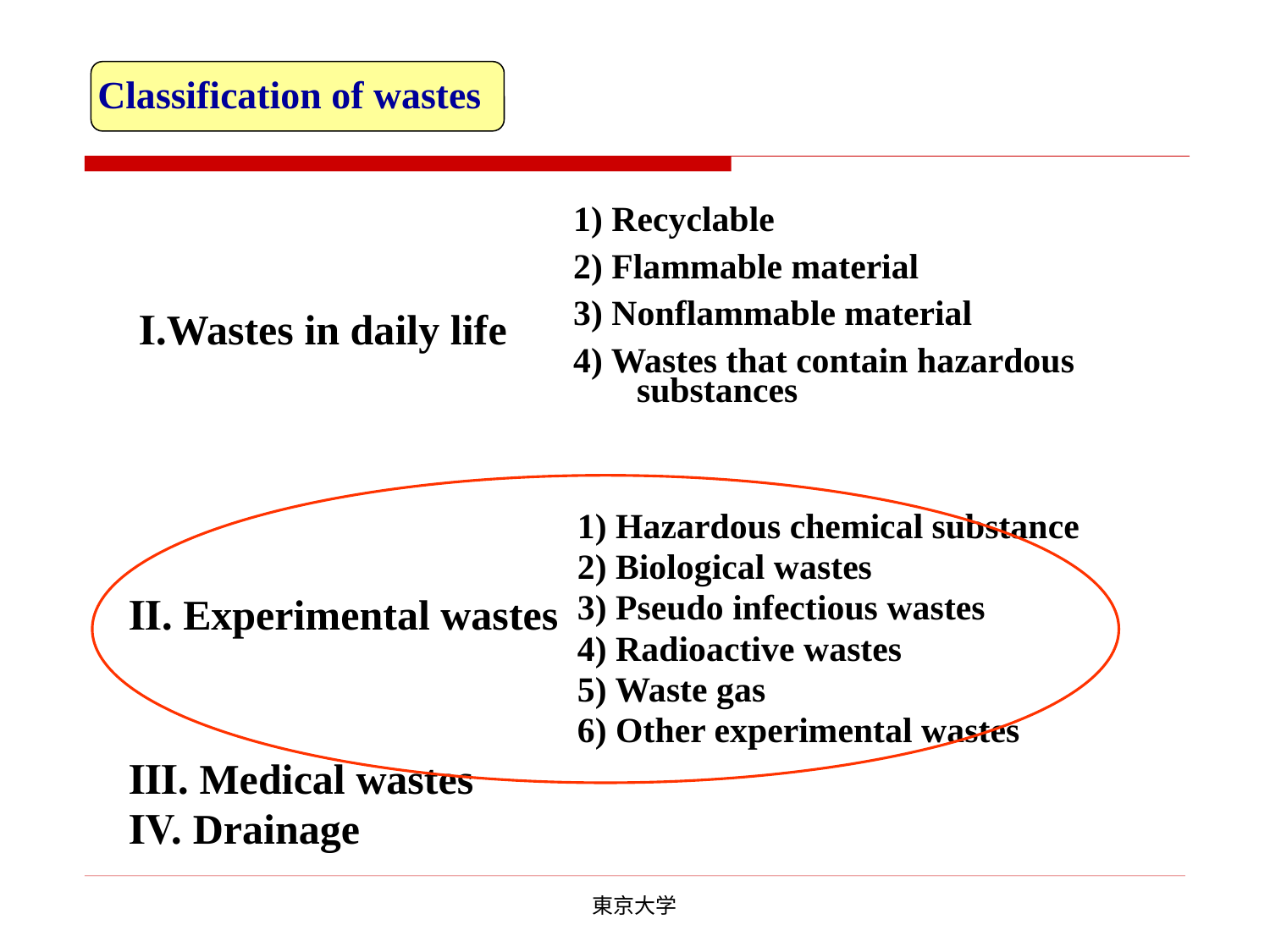

Classification of wastes
1) Recyclable
2) Flammable material
3) Nonflammable material
4) Wastes that contain hazardous substances
I.Wastes in daily life

1) Hazardous chemical substance
2) Biological wastes
3) Pseudo infectious wastes
4) Radioactive wastes
5) Waste gas
6) Other experimental wastes
II. Experimental wastes
III. Medical wastes
IV. Drainage
東京大学